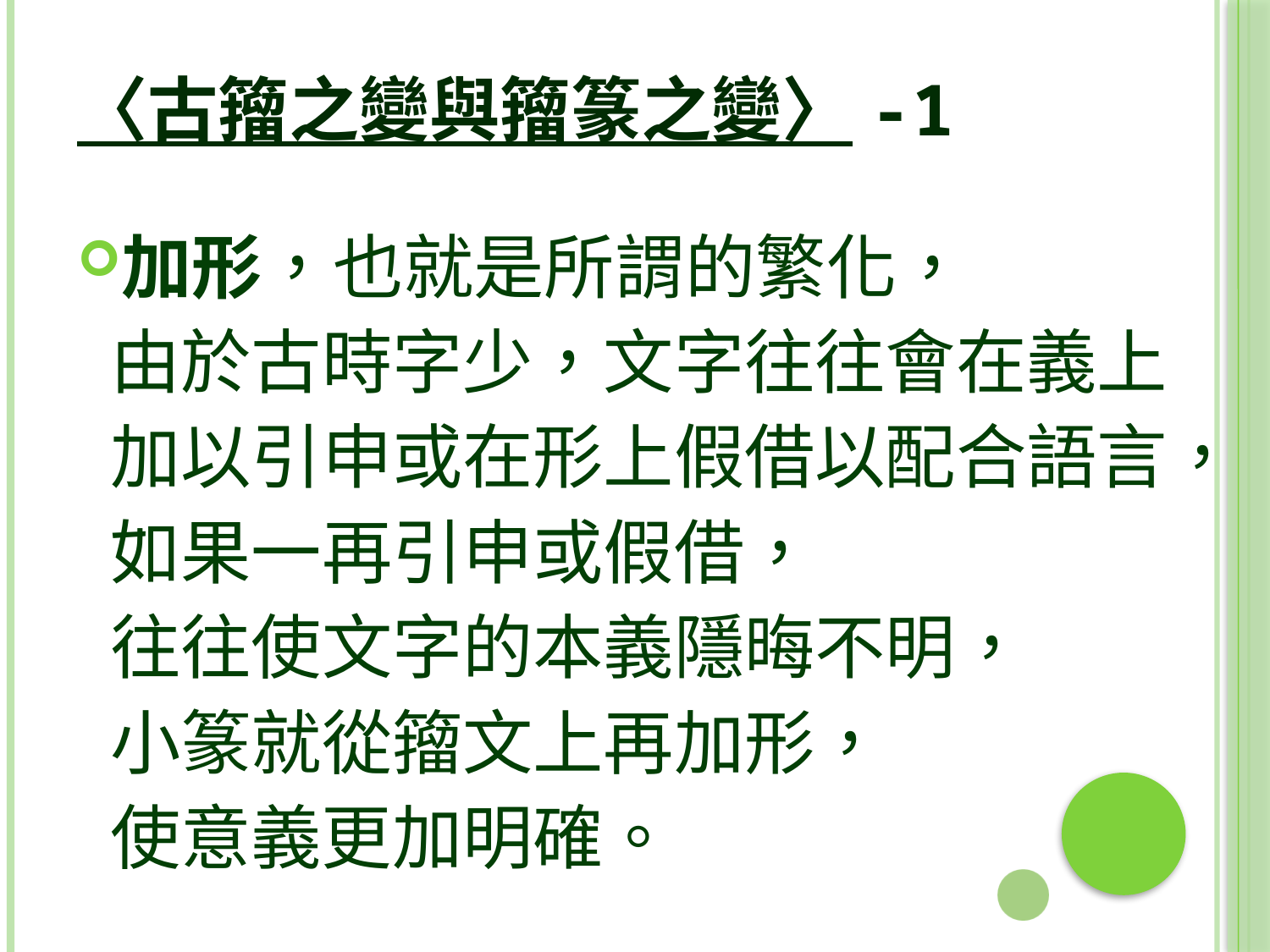

# 〈古籀之變與籀篆之變〉-1
加形，也就是所謂的繁化，
 由於古時字少，文字往往會在義上
 加以引申或在形上假借以配合語言，
 如果一再引申或假借，
 往往使文字的本義隱晦不明，
 小篆就從籀文上再加形，
 使意義更加明確。